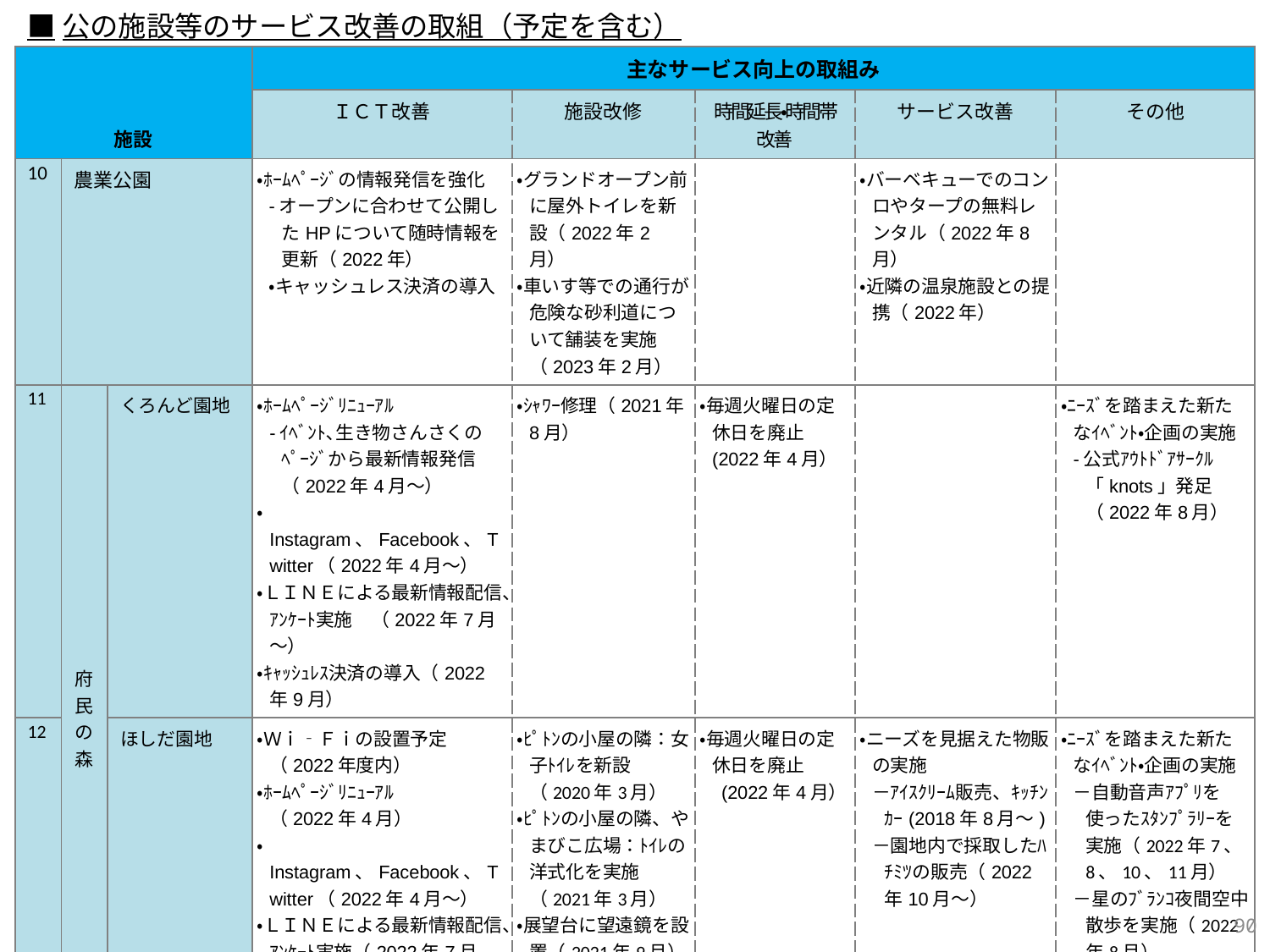

■公の施設等のサービス改善の取組（予定を含む）
| 施設 |  |  | 主なサービス向上の取組み |  |  |  |  |
| --- | --- | --- | --- | --- | --- | --- | --- |
|  |  |  | ＩＣＴ改善 | 施設改修 | 時間延長・時間帯改善 | サービス改善 | その他 |
| 10 | 農業公園 |  | ・ﾎｰﾑﾍﾟｰｼﾞの情報発信を強化 -オープンに合わせて公開したHPについて随時情報を更新（2022年） ・キャッシュレス決済の導入 | ・グランドオープン前に屋外トイレを新設（2022年2月） ・車いす等での通行が危険な砂利道について舗装を実施（2023年2月） |  | ・バーベキューでのコンロやタープの無料レンタル（2022年8月） ・近隣の温泉施設との提携（2022年） |  |
| 11 | 府民の森 | くろんど園地 | ・ﾎｰﾑﾍﾟｰｼﾞﾘﾆｭｰｱﾙ -ｲﾍﾞﾝﾄ､生き物さんさくのﾍﾟｰｼﾞから最新情報発信（2022年4月～） ・Instagram、Facebook、Twitter（2022年4月～） ・ＬＩＮＥによる最新情報配信、ｱﾝｹｰﾄ実施　（2022年7月～） ・ｷｬｯｼｭﾚｽ決済の導入（2022年9月） | ・ｼｬﾜｰ修理（2021年8月） | ・毎週火曜日の定休日を廃止 (2022年4月） |  | ・ﾆｰｽﾞを踏まえた新たなｲﾍﾞﾝﾄ・企画の実施 -公式ｱｳﾄﾄﾞｱｻｰｸﾙ「knots」発足（2022年8月） |
| 12 |  | ほしだ園地 | ・Ｗｉ‐Ｆｉの設置予定 （2022年度内） ・ﾎｰﾑﾍﾟｰｼﾞﾘﾆｭｰｱﾙ （2022年4月） ・Instagram、Facebook、Twitter（2022年4月～） ・ＬＩＮＥによる最新情報配信、ｱﾝｹｰﾄ実施（2022年7月～） ・ｷｬｯｼｭﾚｽ決済の導入 （2022年9月） | ・ﾋﾟﾄﾝの小屋の隣：女子ﾄｲﾚを新設（2020年3月） ・ﾋﾟﾄﾝの小屋の隣、やまびこ広場：ﾄｲﾚの洋式化を実施（2021年3月） ・展望台に望遠鏡を設置（2021年9月） ・ﾋﾟﾄﾝの小屋に授乳室を新設予定（2022年度内） | ・毎週火曜日の定休日を廃止 (2022年4月） | ・ニーズを見据えた物販 の実施 －ｱｲｽｸﾘｰﾑ販売、ｷｯﾁﾝｶｰ(2018年8月～) －園地内で採取したﾊﾁﾐﾂの販売（2022年10月～） | ・ﾆｰｽﾞを踏まえた新たなｲﾍﾞﾝﾄ・企画の実施 －自動音声ｱﾌﾟﾘを使ったｽﾀﾝﾌﾟﾗﾘｰを実施（2022年7、8、10、11月） －星のﾌﾞﾗﾝｺ夜間空中散歩を実施（2022年8月） |
90